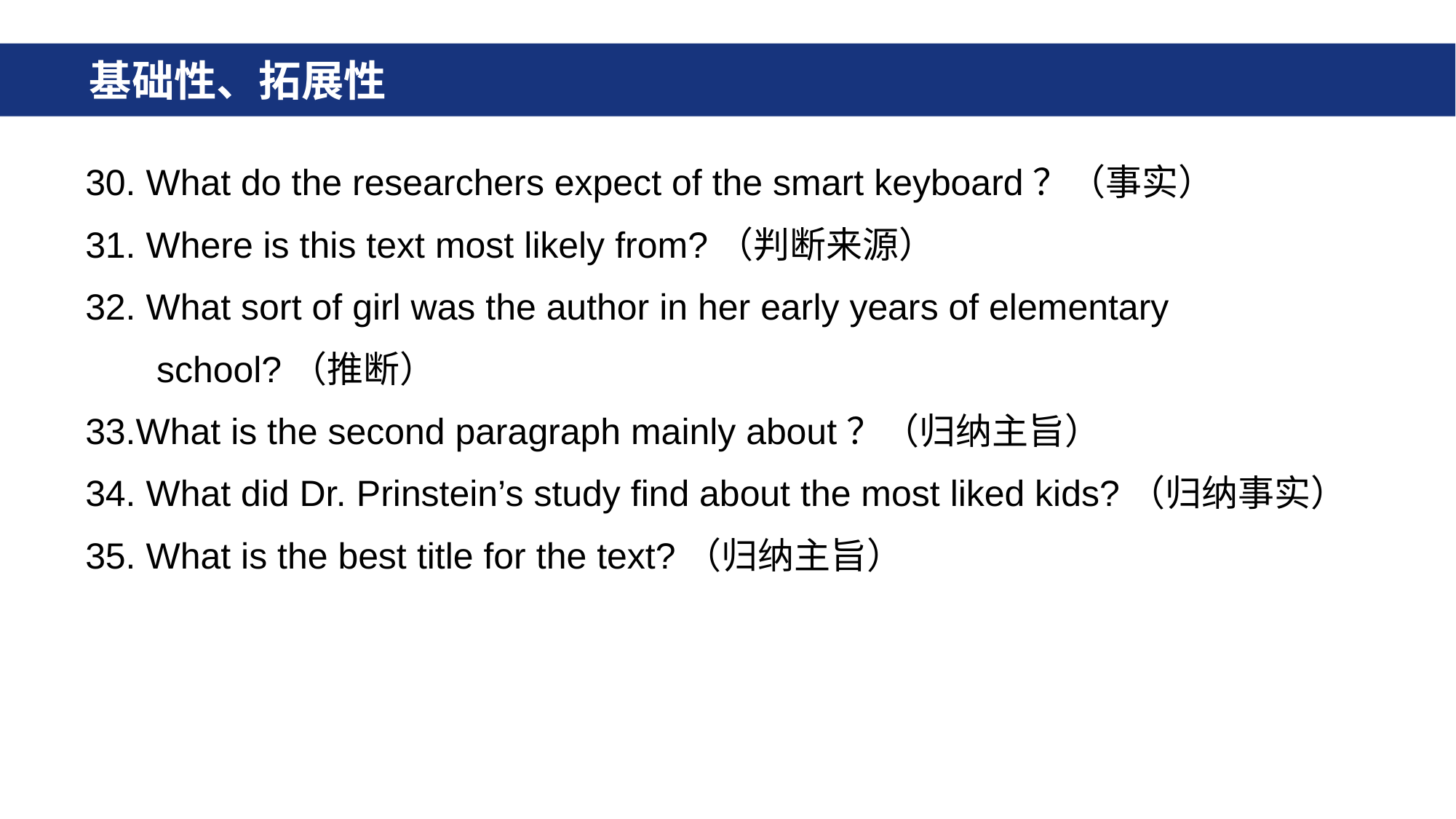

# 基础性、拓展性
30. What do the researchers expect of the smart keyboard？（事实）
31. Where is this text most likely from?（判断来源）
32. What sort of girl was the author in her early years of elementary
       school?（推断）
33.What is the second paragraph mainly about？（归纳主旨）
34. What did Dr. Prinstein’s study find about the most liked kids?（归纳事实）
35. What is the best title for the text?（归纳主旨）